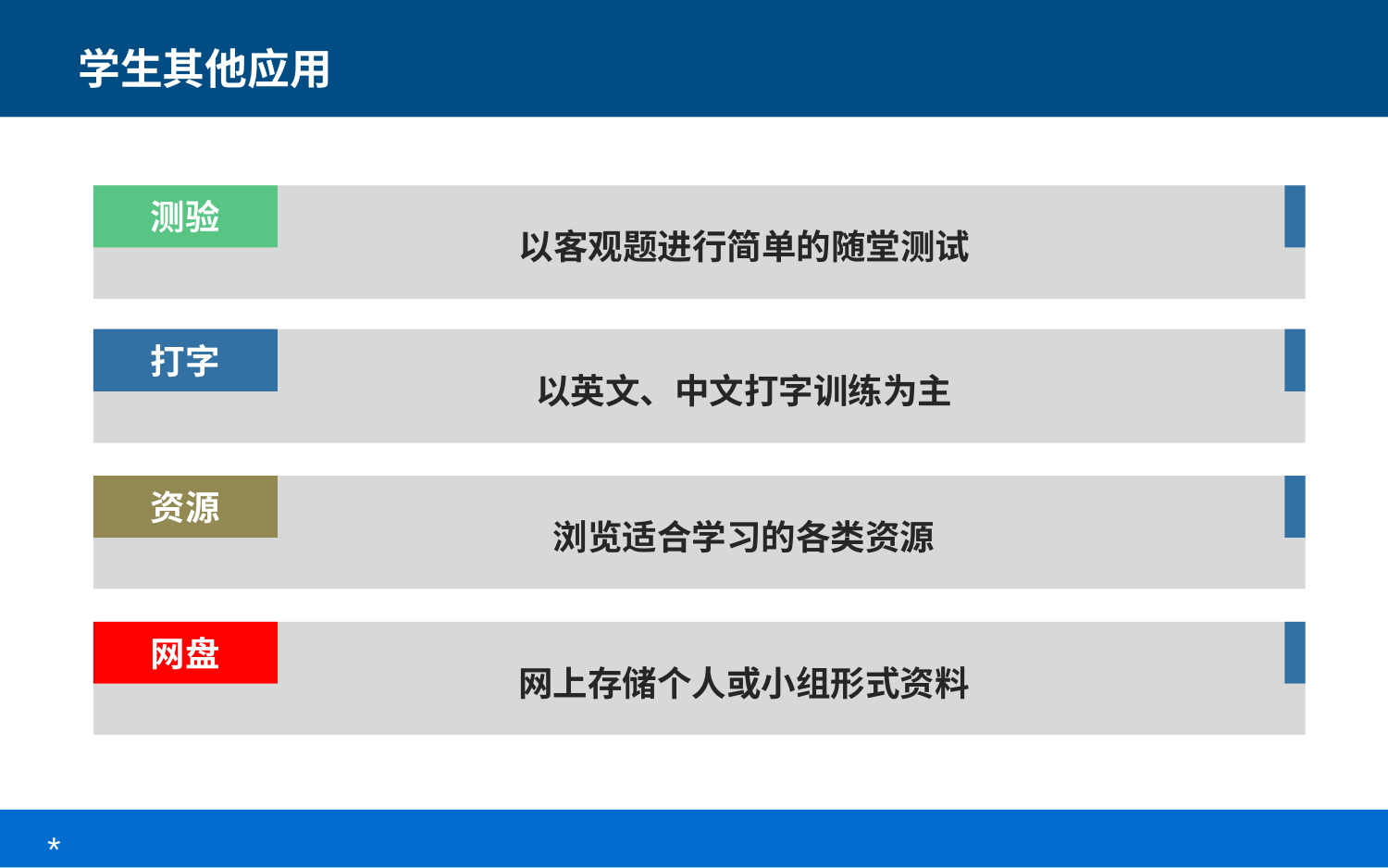

学生其他应用

测验

以客观题进行简单的随堂测试

打字

以英文、中文打字训练为主

资源

浏览适合学习的各类资源

网盘

网上存储个人或小组形式资料

 *